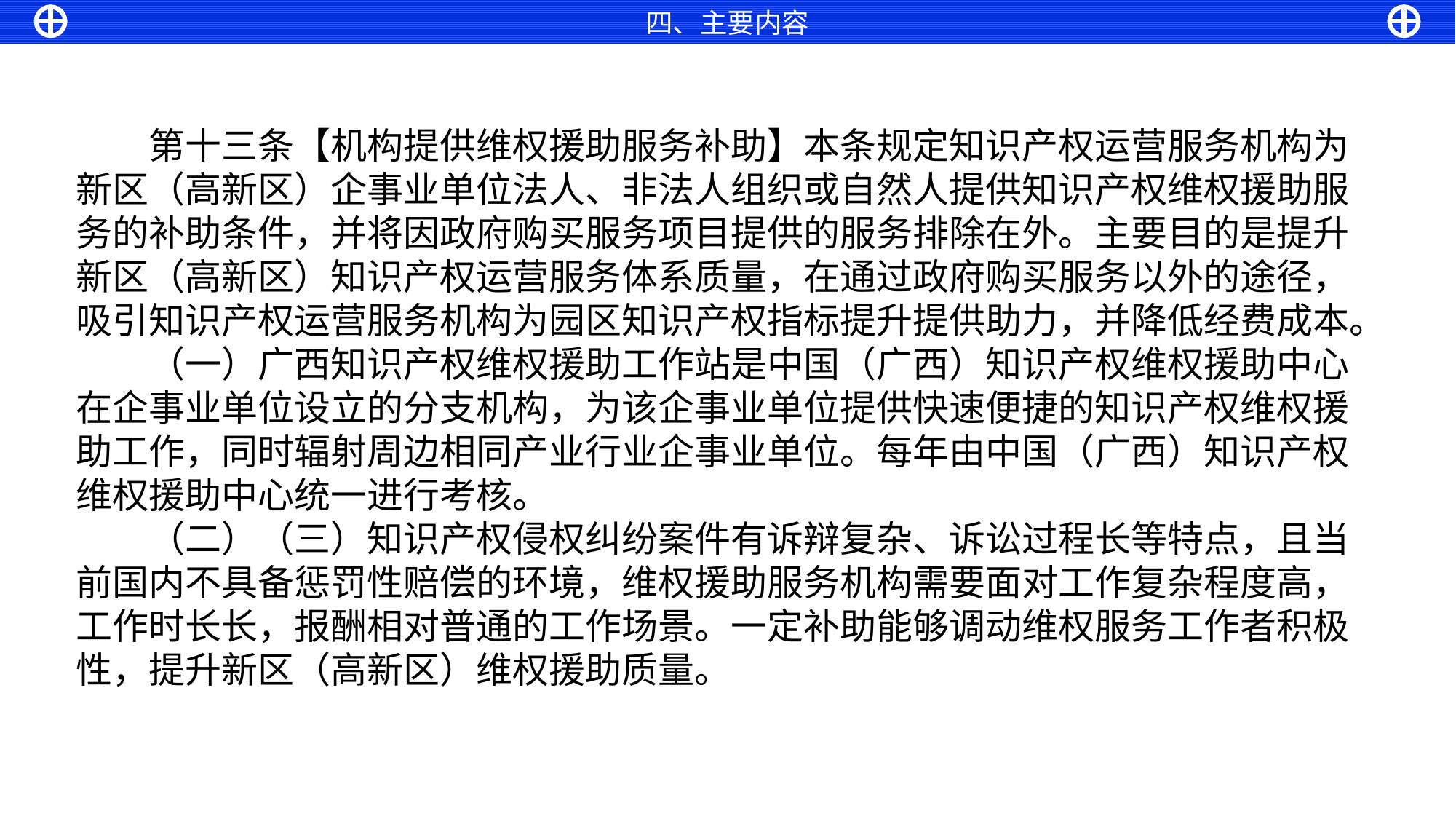

四、主要内容

第十三条【机构提供维权援助服务补助】本条规定知识产权运营服务机构为新区（高新区）企事业单位法人、非法人组织或自然人提供知识产权维权援助服务的补助条件，并将因政府购买服务项目提供的服务排除在外。主要目的是提升新区（高新区）知识产权运营服务体系质量，在通过政府购买服务以外的途径，吸引知识产权运营服务机构为园区知识产权指标提升提供助力，并降低经费成本。
（一）广西知识产权维权援助工作站是中国（广西）知识产权维权援助中心在企事业单位设立的分支机构，为该企事业单位提供快速便捷的知识产权维权援助工作，同时辐射周边相同产业行业企事业单位。每年由中国（广西）知识产权维权援助中心统一进行考核。
（二）（三）知识产权侵权纠纷案件有诉辩复杂、诉讼过程长等特点，且当前国内不具备惩罚性赔偿的环境，维权援助服务机构需要面对工作复杂程度高，工作时长长，报酬相对普通的工作场景。一定补助能够调动维权服务工作者积极性，提升新区（高新区）维权援助质量。